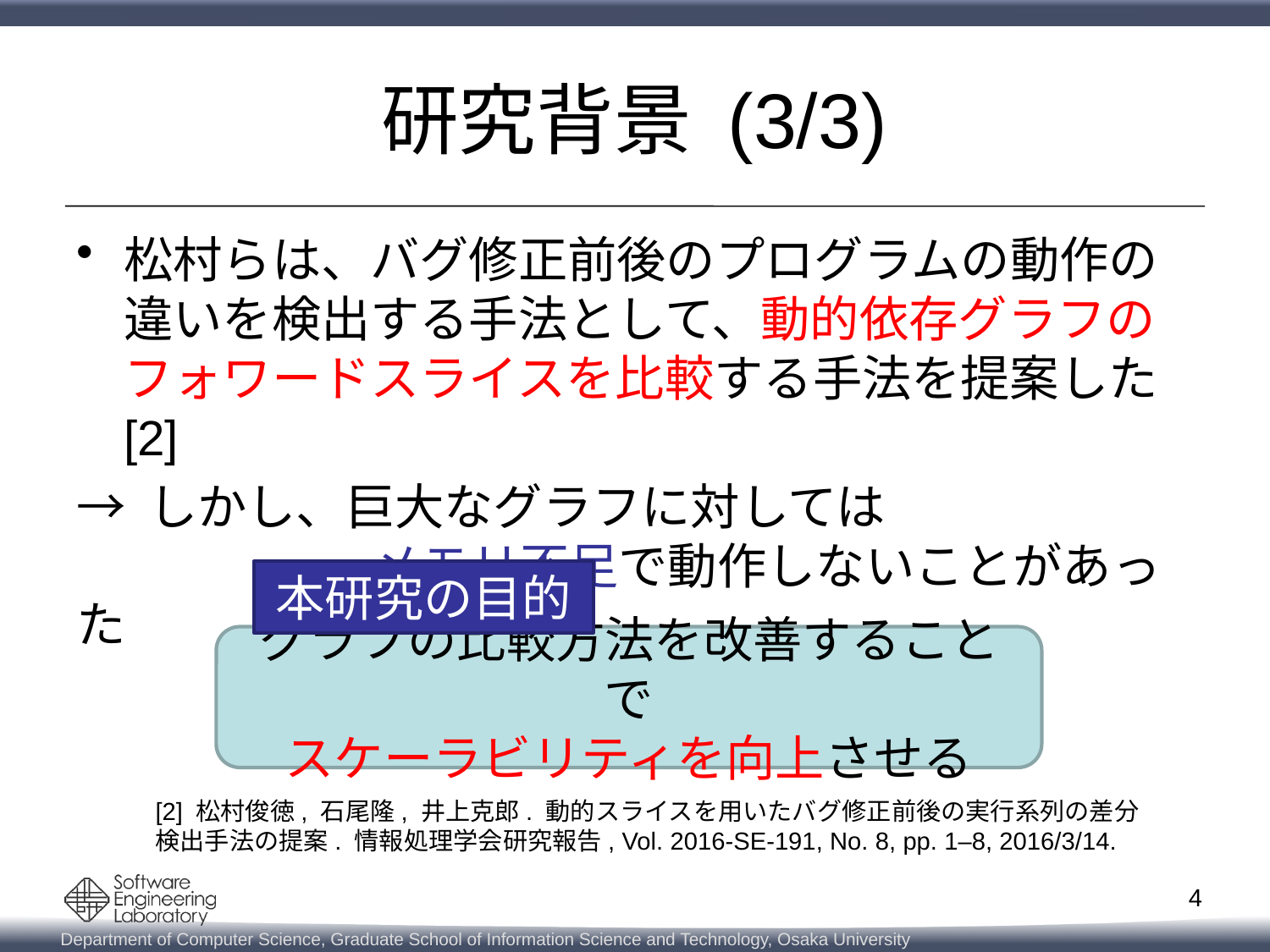

# 研究背景 (3/3)
松村らは、バグ修正前後のプログラムの動作の違いを検出する手法として、動的依存グラフのフォワードスライスを比較する手法を提案した[2]
→ しかし、巨大なグラフに対しては　　　　　　　　　　　＿メモリ不足で動作しないことがあった

本研究の目的
グラフの比較方法を改善することで
スケーラビリティを向上させる
[2] 松村俊徳, 石尾隆, 井上克郎. 動的スライスを用いたバグ修正前後の実行系列の差分
検出手法の提案. 情報処理学会研究報告, Vol. 2016-SE-191, No. 8, pp. 1–8, 2016/3/14.
4